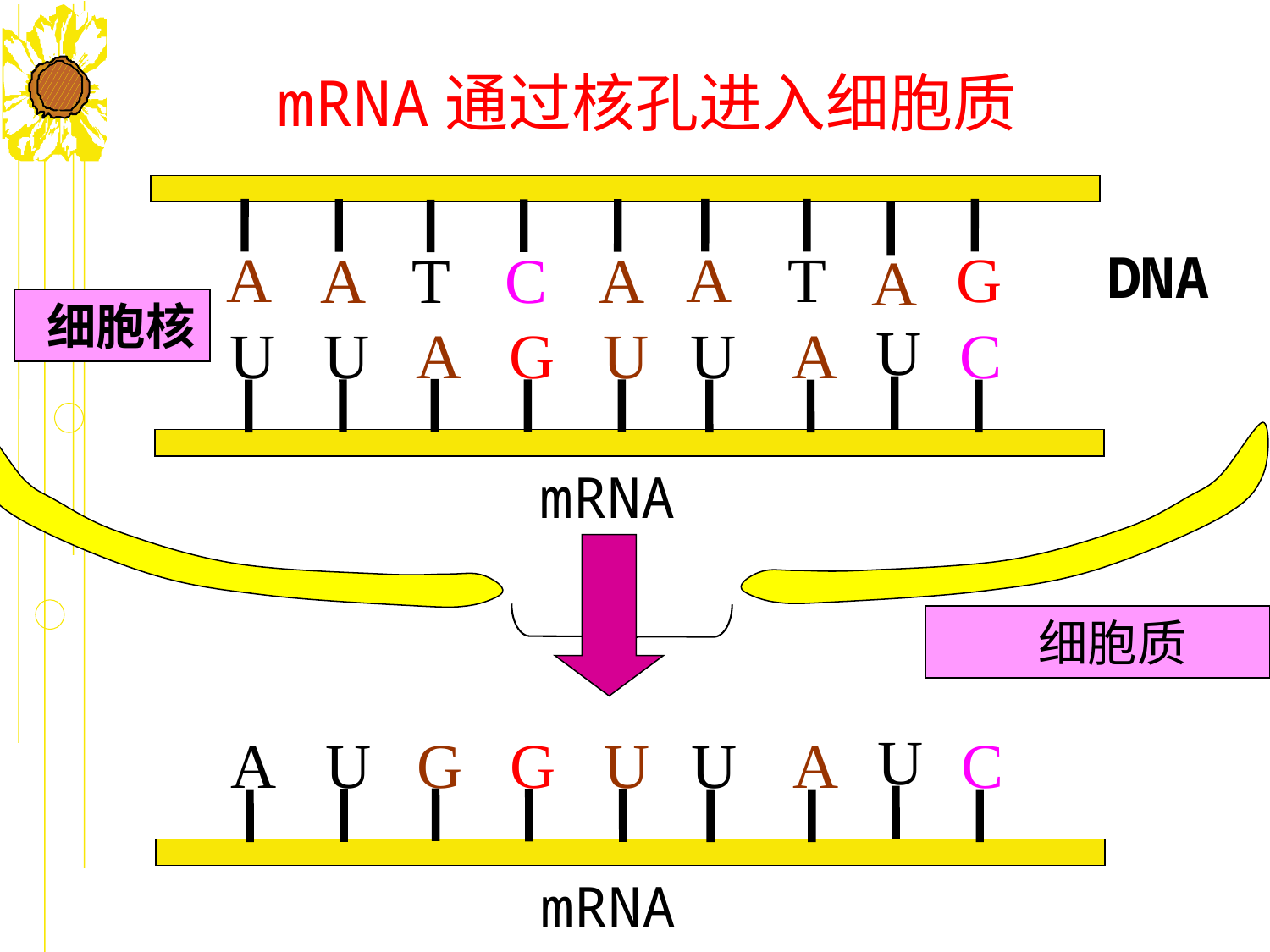

mRNA通过核孔进入细胞质

A
A
T
G
A
C
A
T
A
DNA
 细胞核
U

A

U

G

U

U

U

A

C

mRNA

  细胞质
U

G

U

G

U

A

U

A

C

mRNA